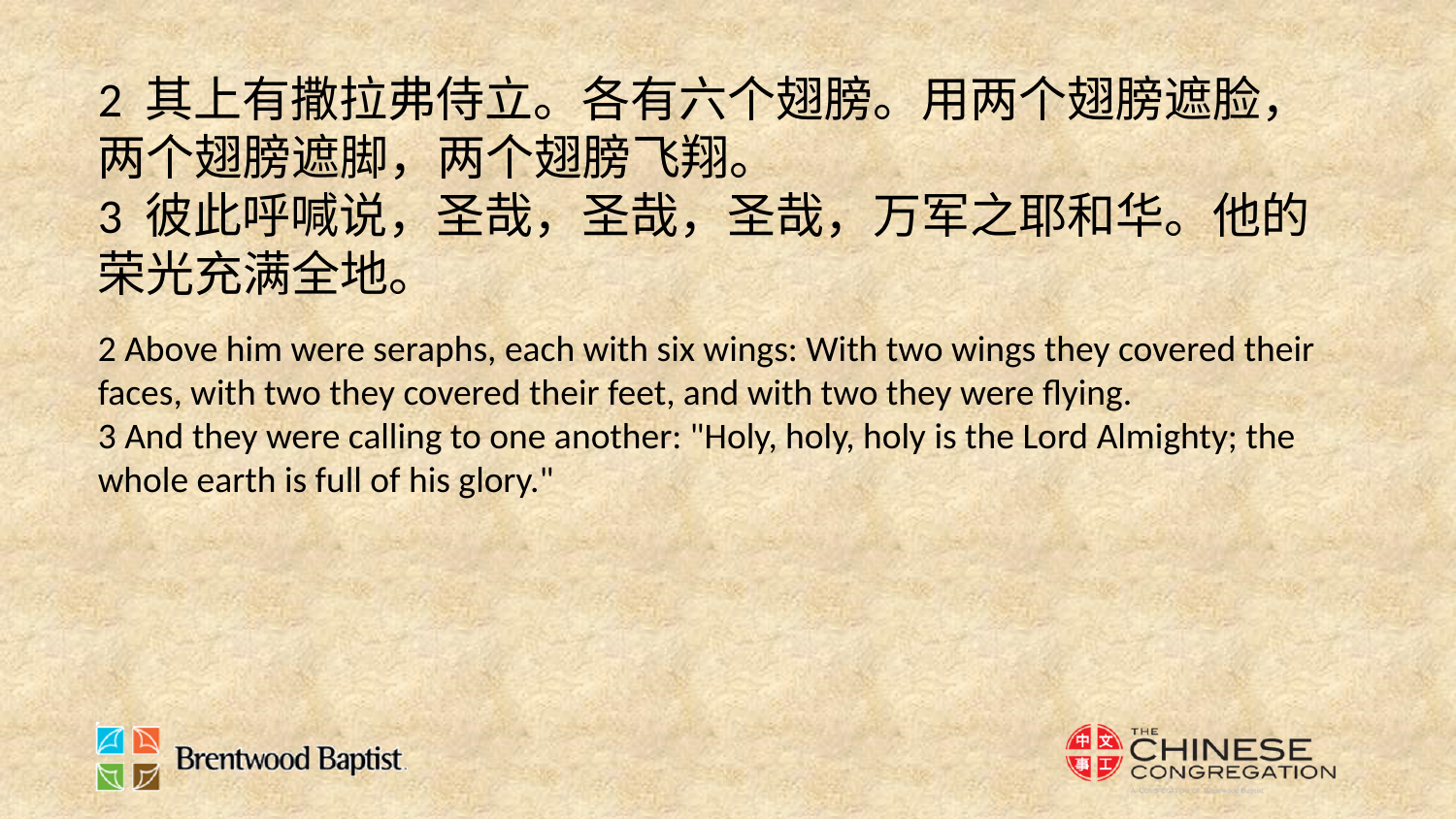

2 其上有撒拉弗侍立。各有六个翅膀。用两个翅膀遮脸，两个翅膀遮脚，两个翅膀飞翔。
3 彼此呼喊说，圣哉，圣哉，圣哉，万军之耶和华。他的荣光充满全地。

2 Above him were seraphs, each with six wings: With two wings they covered their faces, with two they covered their feet, and with two they were flying.
3 And they were calling to one another: "Holy, holy, holy is the Lord Almighty; the whole earth is full of his glory."